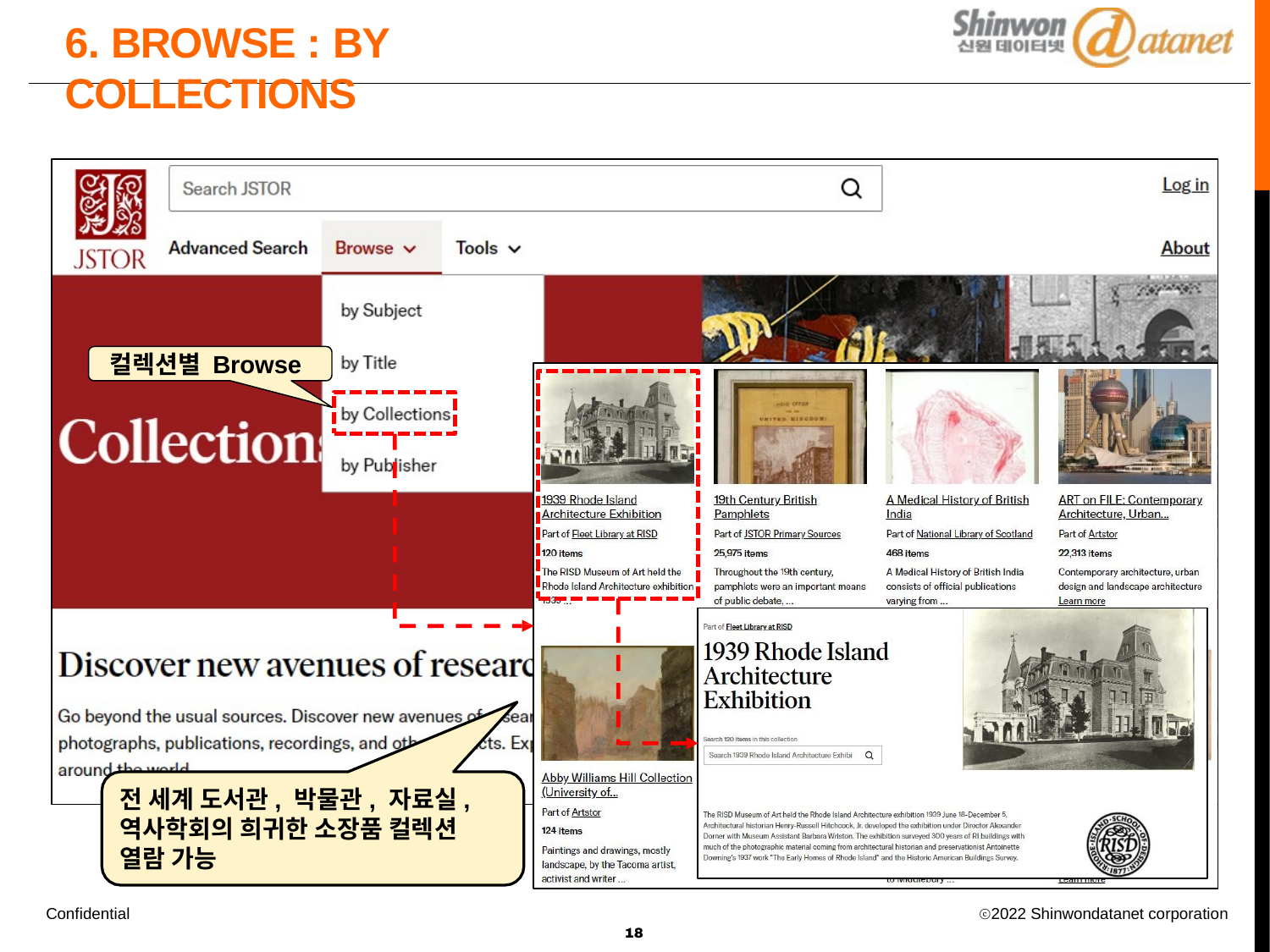

# 6. BROWSE : BY COLLECTIONS

컬렉션별 Browse

전 세계 도서관, 박물관, 자료실,  역사학회의 희귀한 소장품 컬렉션  열람 가능
Confidential
ⓒ2022 Shinwondatanet corporation
18